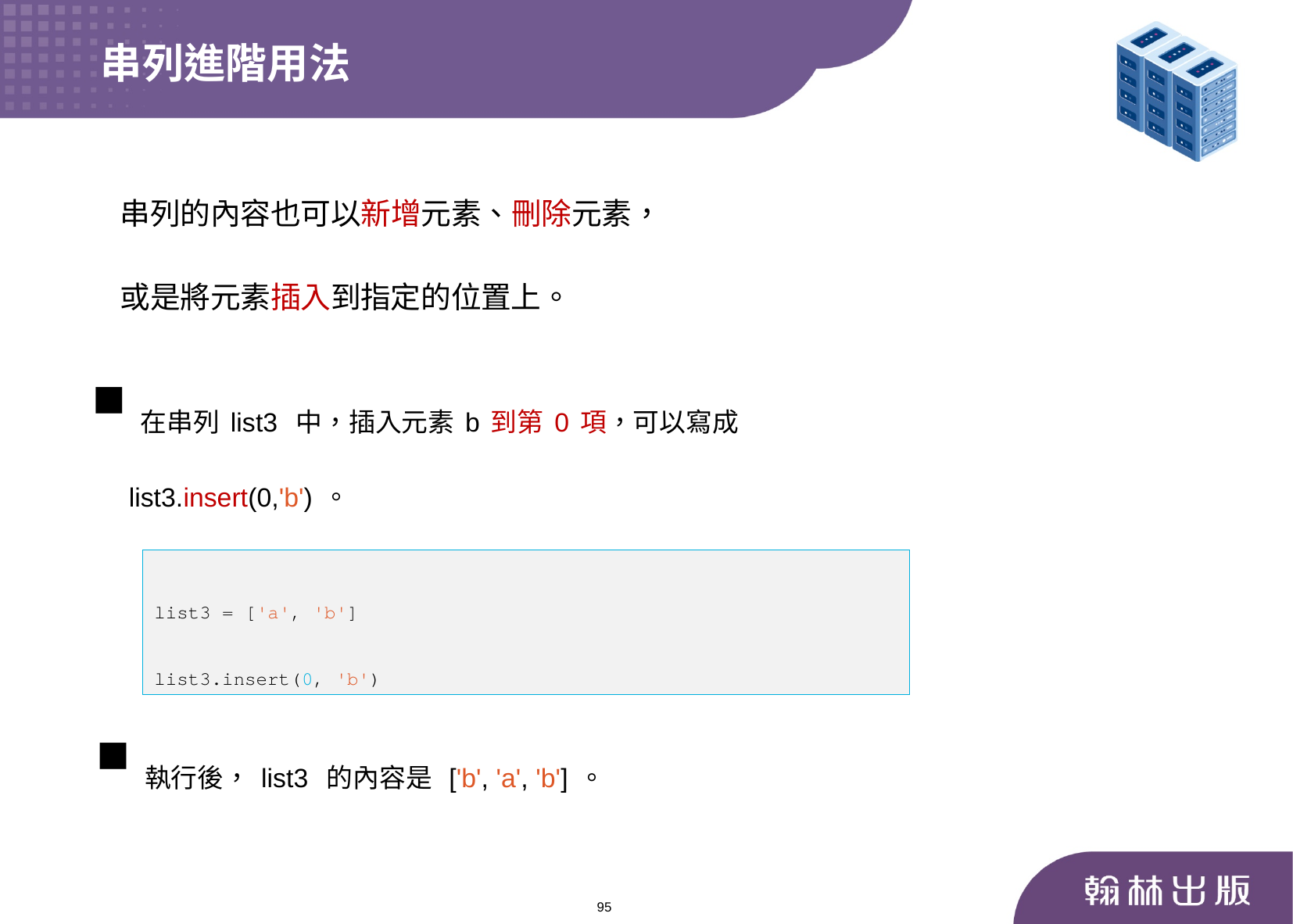

串列進階用法
串列的內容也可以新增元素、刪除元素，
或是將元素插入到指定的位置上。
在串列list3 中，插入元素b到第0項，可以寫成
     list3.insert(0,'b')。
list3 = ['a', 'b']
list3.insert(0, 'b')
執行後，list3 的內容是 ['b', 'a', 'b']。
95